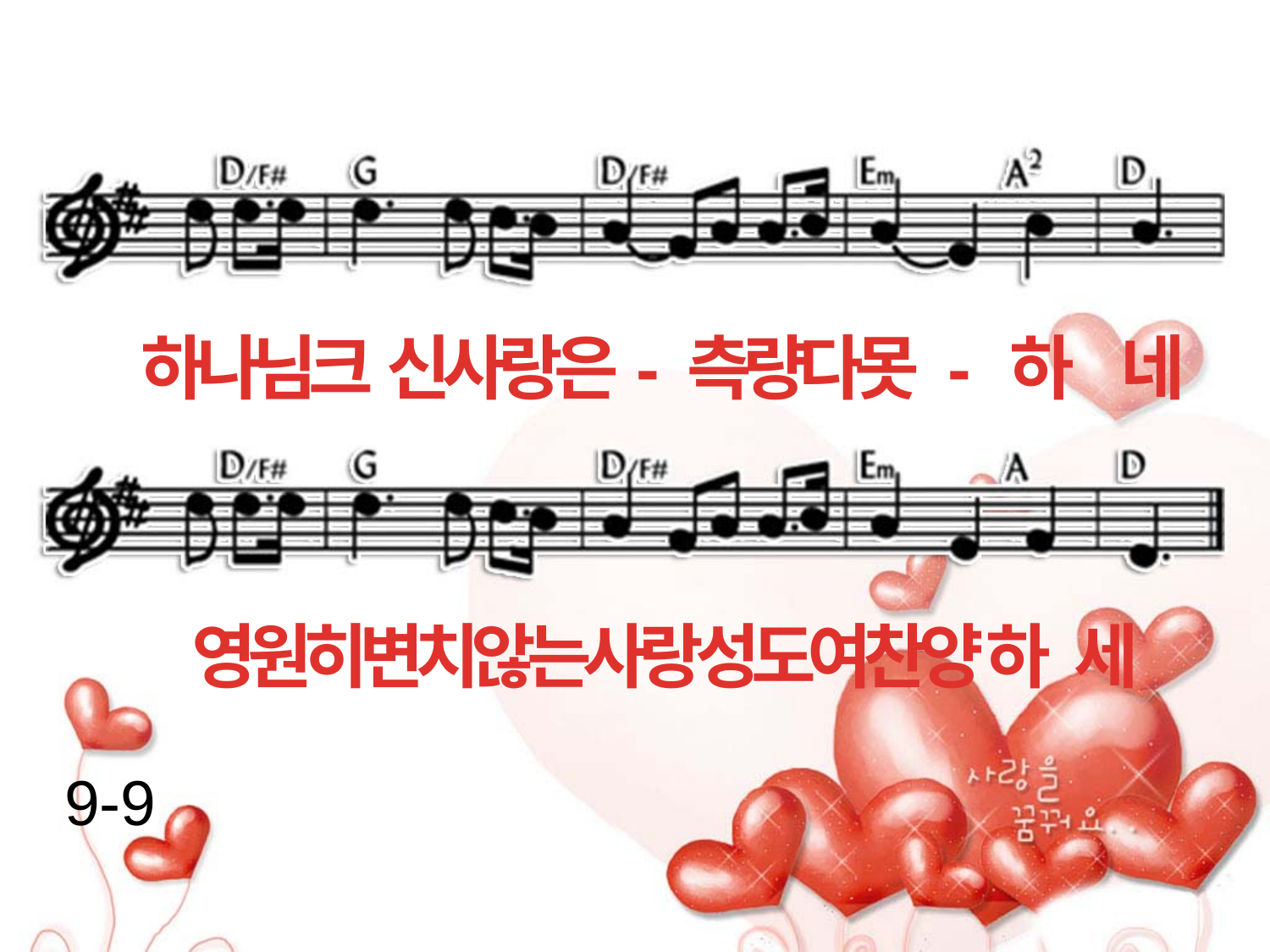

하나님크  신사랑은- 측량다못 -  하     네
영원히변치않는사랑성도여찬양 하   세
9-9